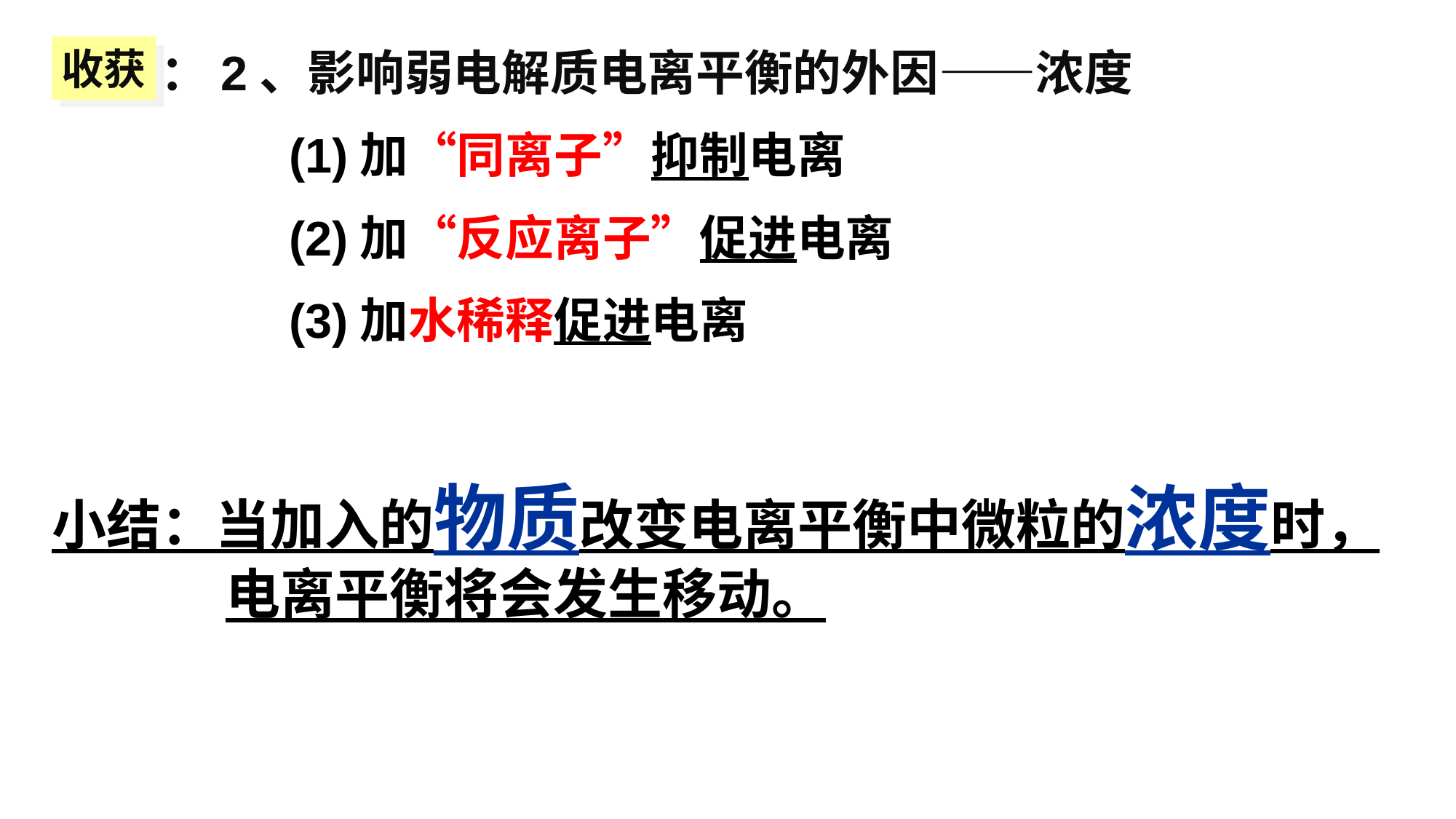

收获
        ：2、影响弱电解质电离平衡的外因——浓度
                 (1)加“同离子”抑制电离
                 (2)加“反应离子”促进电离
                 (3)加水稀释促进电离
小结：当加入的物质改变电离平衡中微粒的浓度时，
             电离平衡将会发生移动。